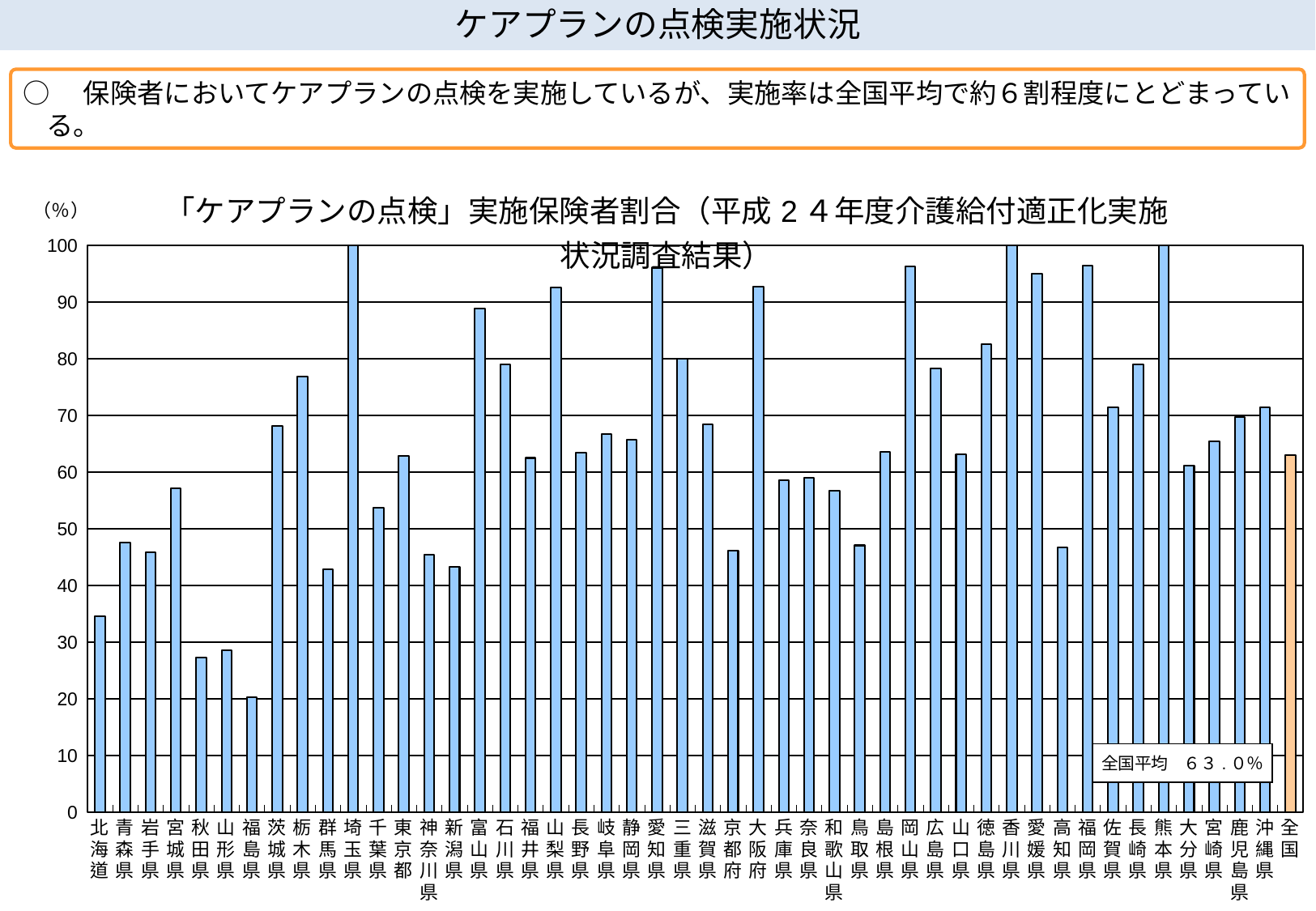

ケアプランの点検実施状況
○　保険者においてケアプランの点検を実施しているが、実施率は全国平均で約６割程度にとどまっている。

### Chart: 「ケアプランの点検」実施保険者割合（平成2４年度介護給付適正化実施状況調査結果）

| Category |  |
|---|---|
| 北海道 | 34.62 |
| 青森県 | 47.5 |
| 岩手県 | 45.83 |
| 宮城県 | 57.14 |
| 秋田県 | 27.27 |
| 山形県 | 28.57 |
| 福島県 | 20.34 |
| 茨城県 | 68.18 |
| 栃木県 | 76.92 |
| 群馬県 | 42.86 |
| 埼玉県 | 100.0 |
| 千葉県 | 53.7 |
| 東京都 | 62.9 |
| 神奈川県 | 45.45 |
| 新潟県 | 43.33 |
| 富山県 | 88.89 |
| 石川県 | 78.95 |
| 福井県 | 62.5 |
| 山梨県 | 92.59 |
| 長野県 | 63.49 |
| 岐阜県 | 66.67 |
| 静岡県 | 65.71 |
| 愛知県 | 96.08 |
| 三重県 | 80.0 |
| 滋賀県 | 68.42 |
| 京都府 | 46.15 |
| 大阪府 | 92.68 |
| 兵庫県 | 58.54 |
| 奈良県 | 58.97 |
| 和歌山県 | 56.67 |
| 鳥取県 | 47.06 |
| 島根県 | 63.64 |
| 岡山県 | 96.3 |
| 広島県 | 78.26 |
| 山口県 | 63.16 |
| 徳島県 | 82.61 |
| 香川県 | 100.0 |
| 愛媛県 | 95.0 |
| 高知県 | 46.67 |
| 福岡県 | 96.43 |
| 佐賀県 | 71.43 |
| 長崎県 | 78.95 |
| 熊本県 | 100.0 |
| 大分県 | 61.11 |
| 宮崎県 | 65.38 |
| 鹿児島県 | 69.77 |
| 沖縄県 | 71.43 |
| 全国 | 62.97 |